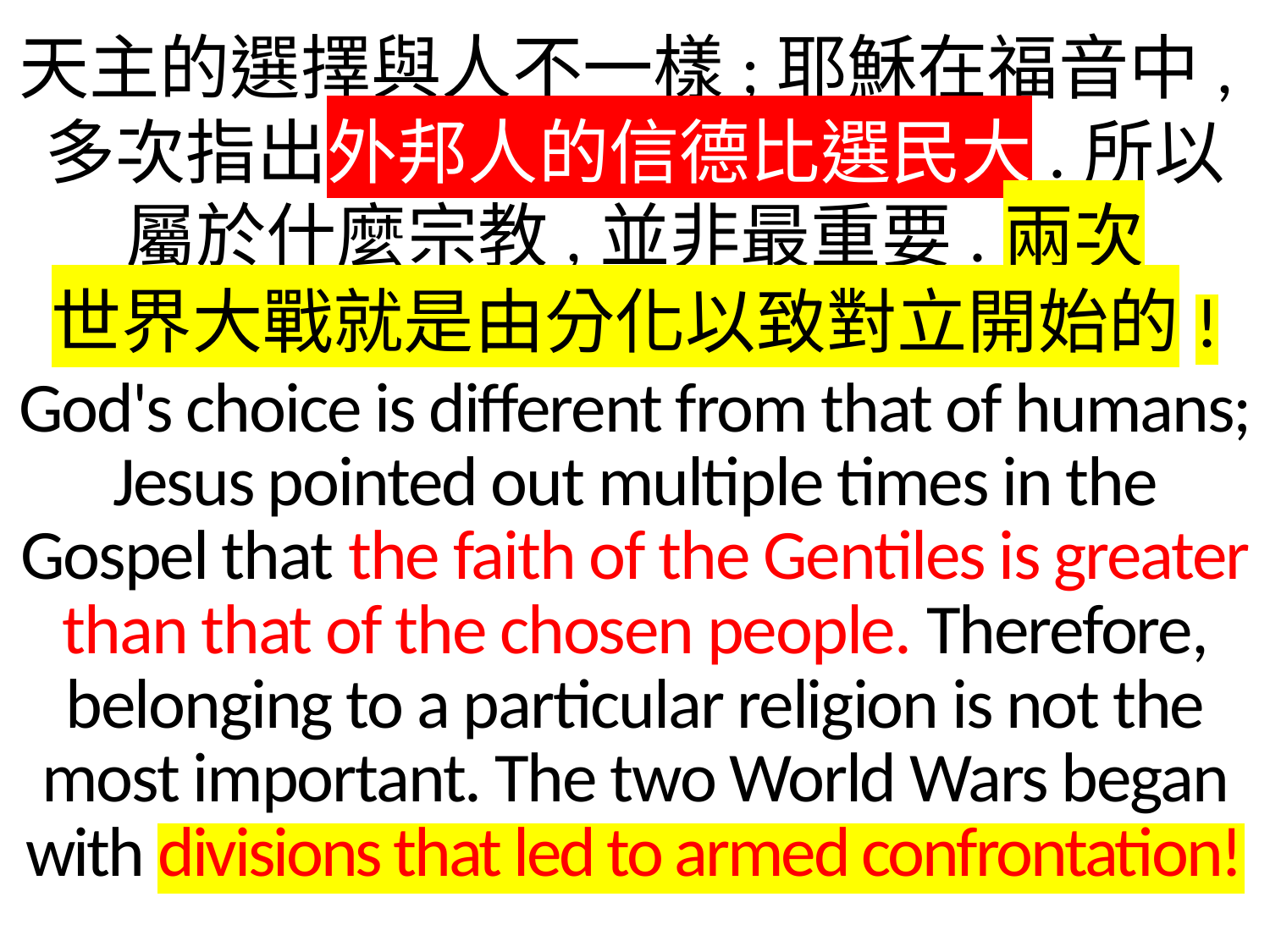

天主的選擇與人不一樣;耶穌在福音中,多次指出外邦人的信德比選民大.所以屬於什麼宗教,並非最重要.兩次
世界大戰就是由分化以致對立開始的!
God's choice is different from that of humans; Jesus pointed out multiple times in the Gospel that the faith of the Gentiles is greater than that of the chosen people. Therefore, belonging to a particular religion is not the most important. The two World Wars began with divisions that led to armed confrontation!